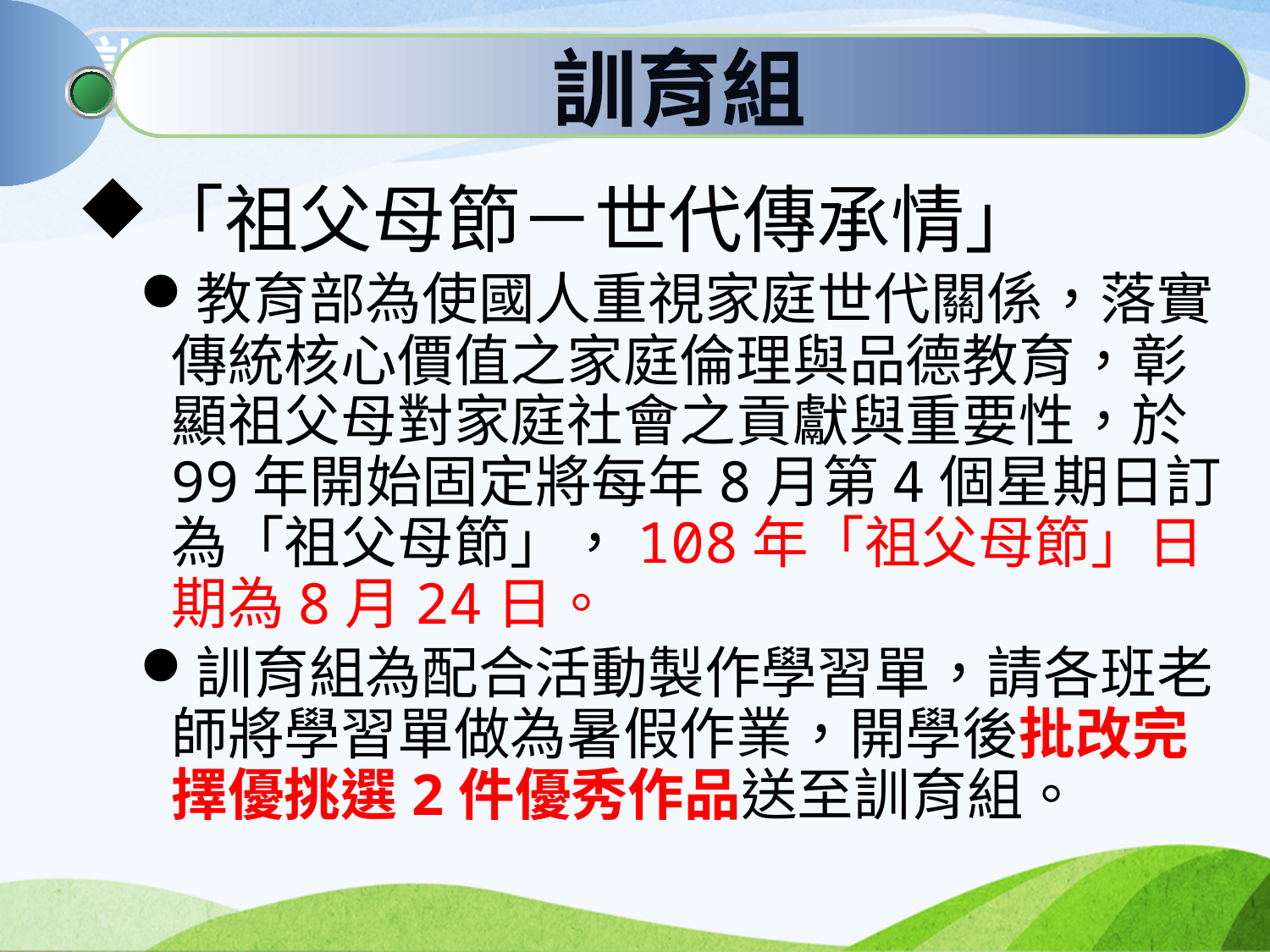

訓育組
訓育組

「祖父母節－世代傳承情」
教育部為使國人重視家庭世代關係，落實傳統核心價值之家庭倫理與品德教育，彰顯祖父母對家庭社會之貢獻與重要性，於99年開始固定將每年8月第4個星期日訂為「祖父母節」，108年「祖父母節」日期為8月24日。
訓育組為配合活動製作學習單，請各班老師將學習單做為暑假作業，開學後批改完擇優挑選2件優秀作品送至訓育組。